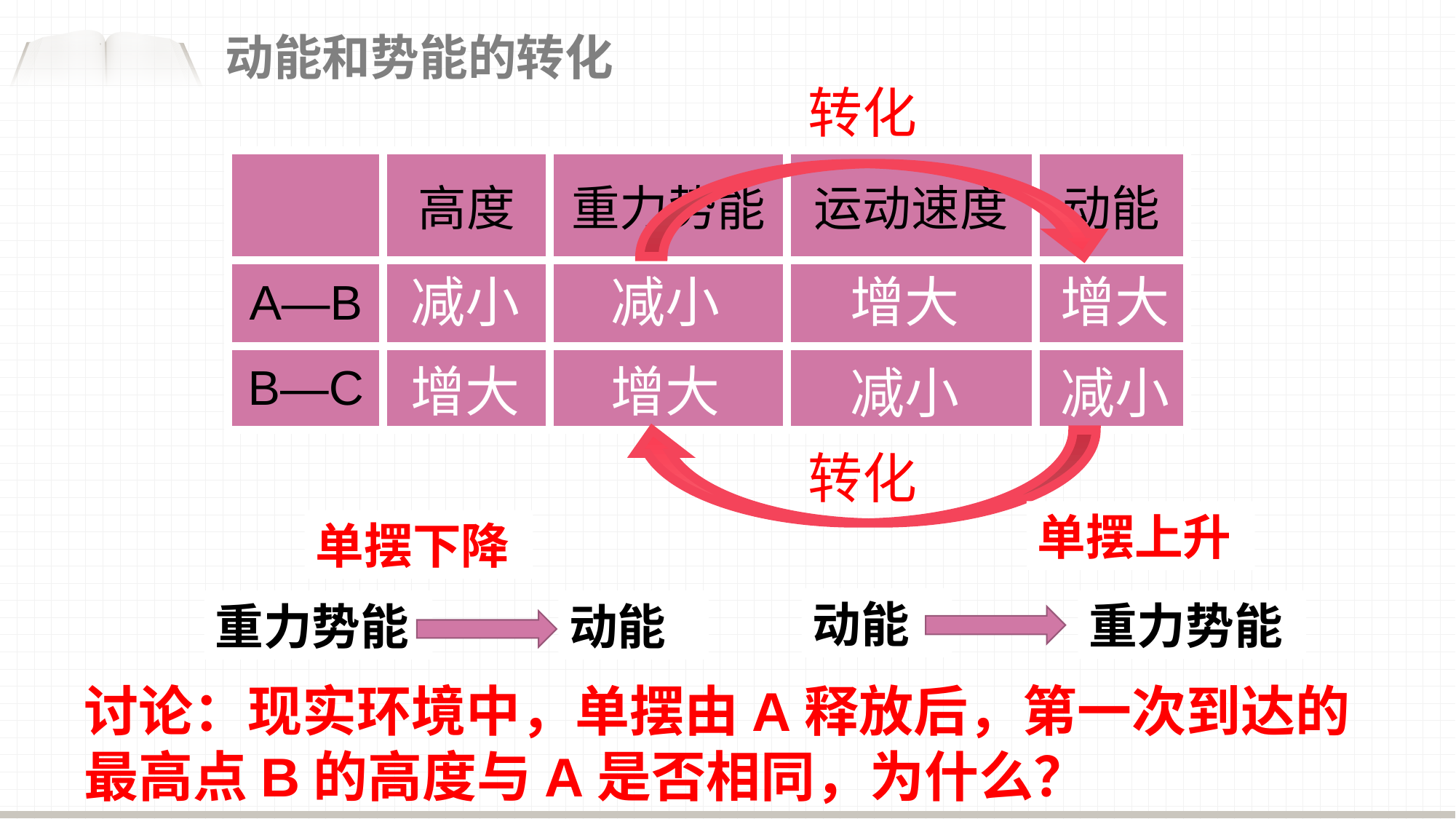

动能和势能的转化
转化
|  | 高度 | 重力势能 | 运动速度 | 动能 |
| --- | --- | --- | --- | --- |
| A—B |  |  |  |  |
| B—C |  |  |  |  |

减小
减小
增大
增大
增大
增大
减小
减小

转化
单摆上升
单摆下降
动能
重力势能
重力势能
动能

讨论：现实环境中，单摆由A释放后，第一次到达的最高点B的高度与A是否相同，为什么？